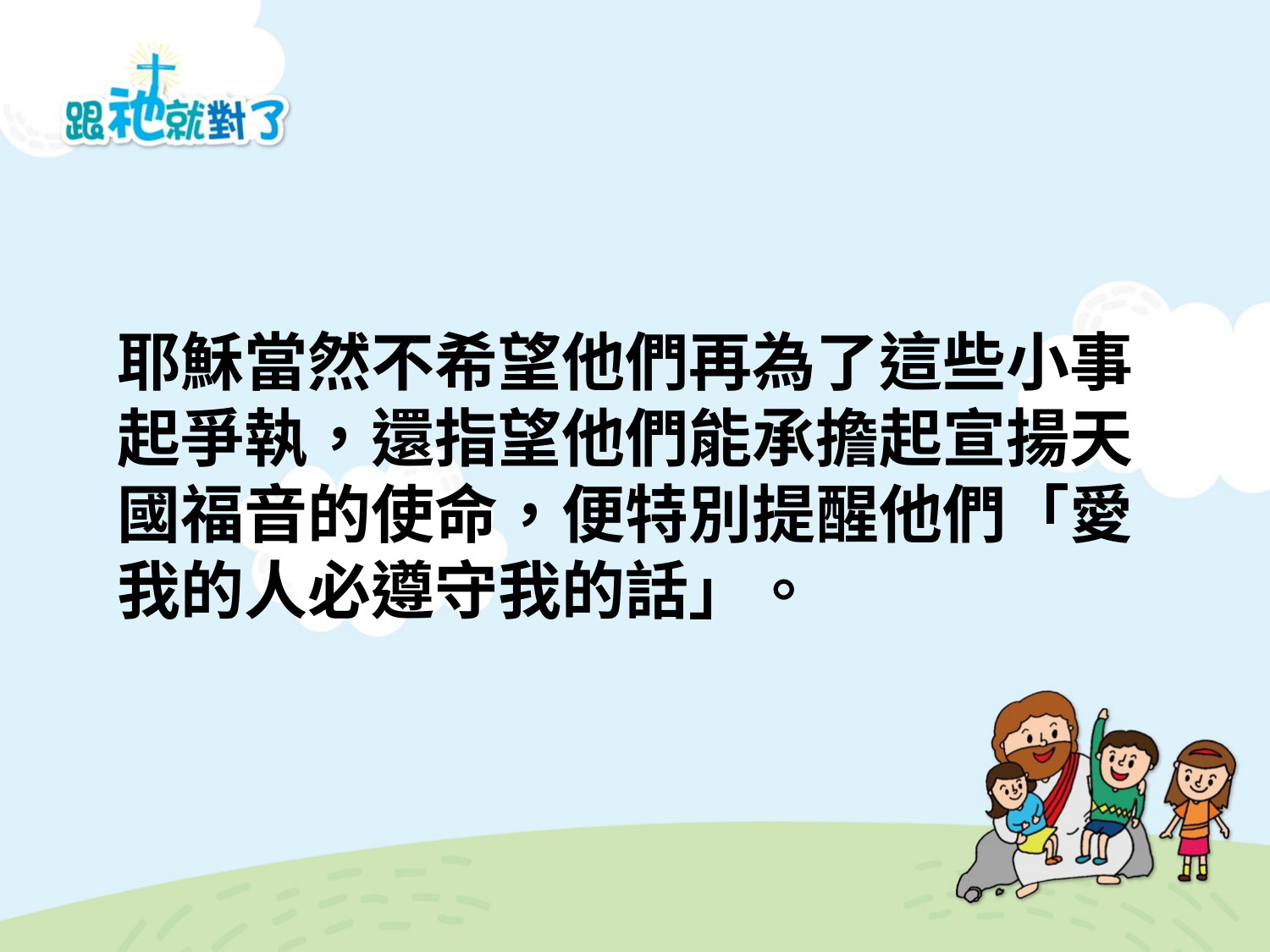

耶穌當然不希望他們再為了這些小事起爭執，還指望他們能承擔起宣揚天國福音的使命，便特別提醒他們「愛我的人必遵守我的話」。